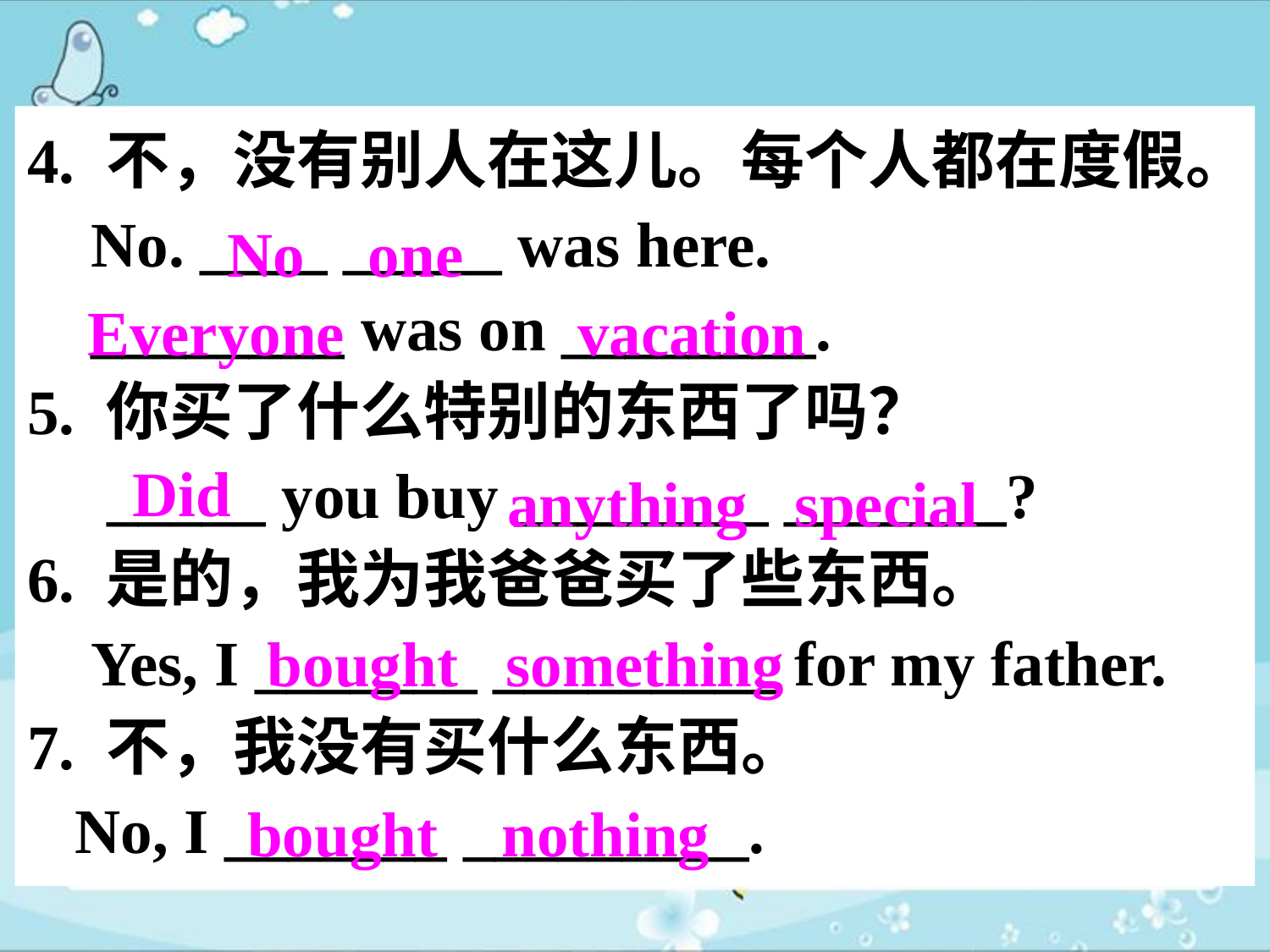

4. 不，没有别人在这儿。每个人都在度假。
    No. ____ _____ was here.
    ________ was on ________.
5. 你买了什么特别的东西了吗？
     _____ you buy ________ _______?
6. 是的，我为我爸爸买了些东西。
    Yes, I _______ _________ for my father.
7. 不，我没有买什么东西。
   No, I _______ _________.
No    one
Everyone
vacation
Did
anything   special
bought   something
bought    nothing